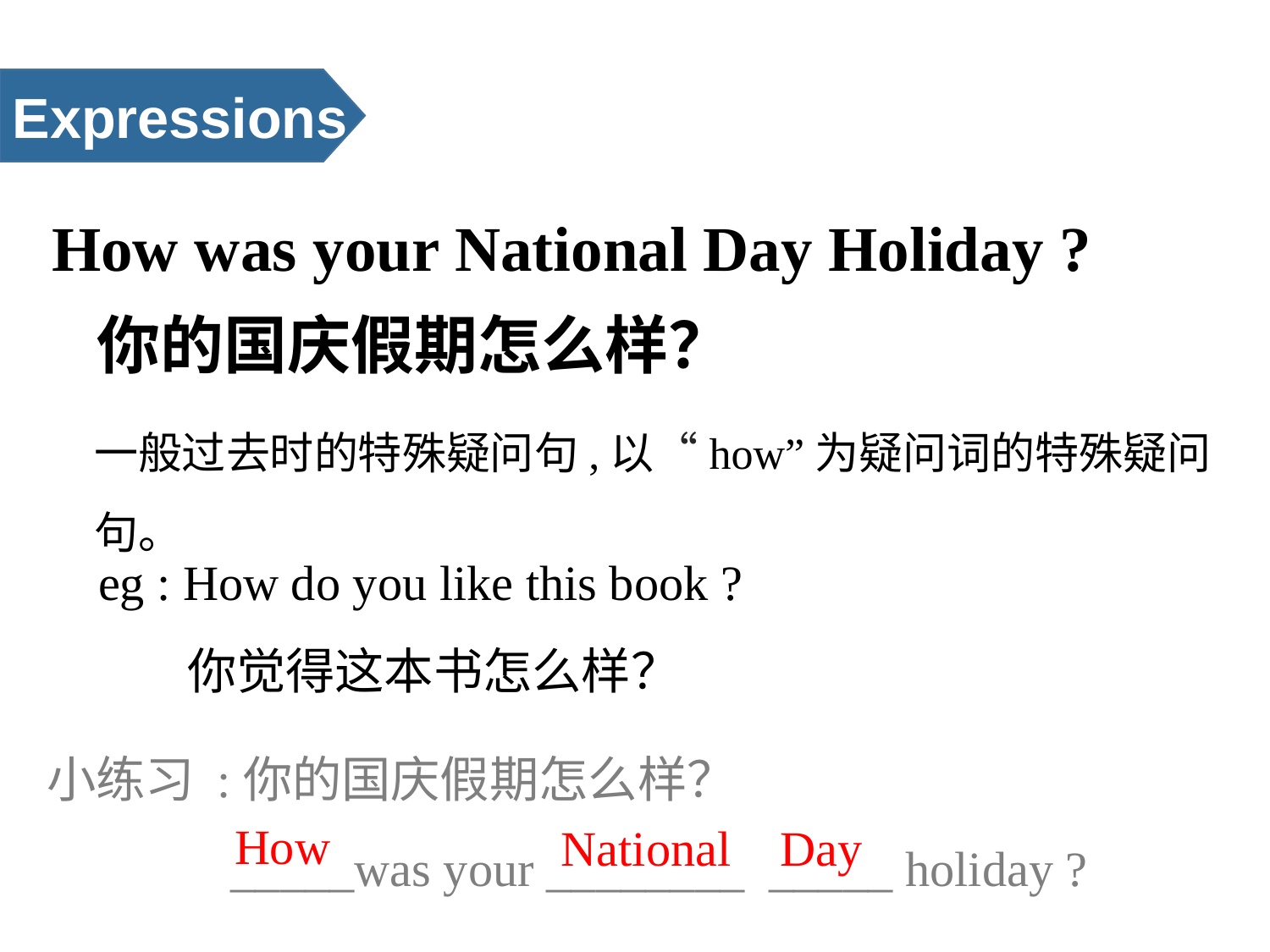

Expressions
How was your National Day Holiday ?

你的国庆假期怎么样？
一般过去时的特殊疑问句,以“how”为疑问词的特殊疑问句。
eg : How do you like this book ?
       你觉得这本书怎么样？
小练习 :你的国庆假期怎么样？
               _____was your ________  _____ holiday ?
How
National    Day